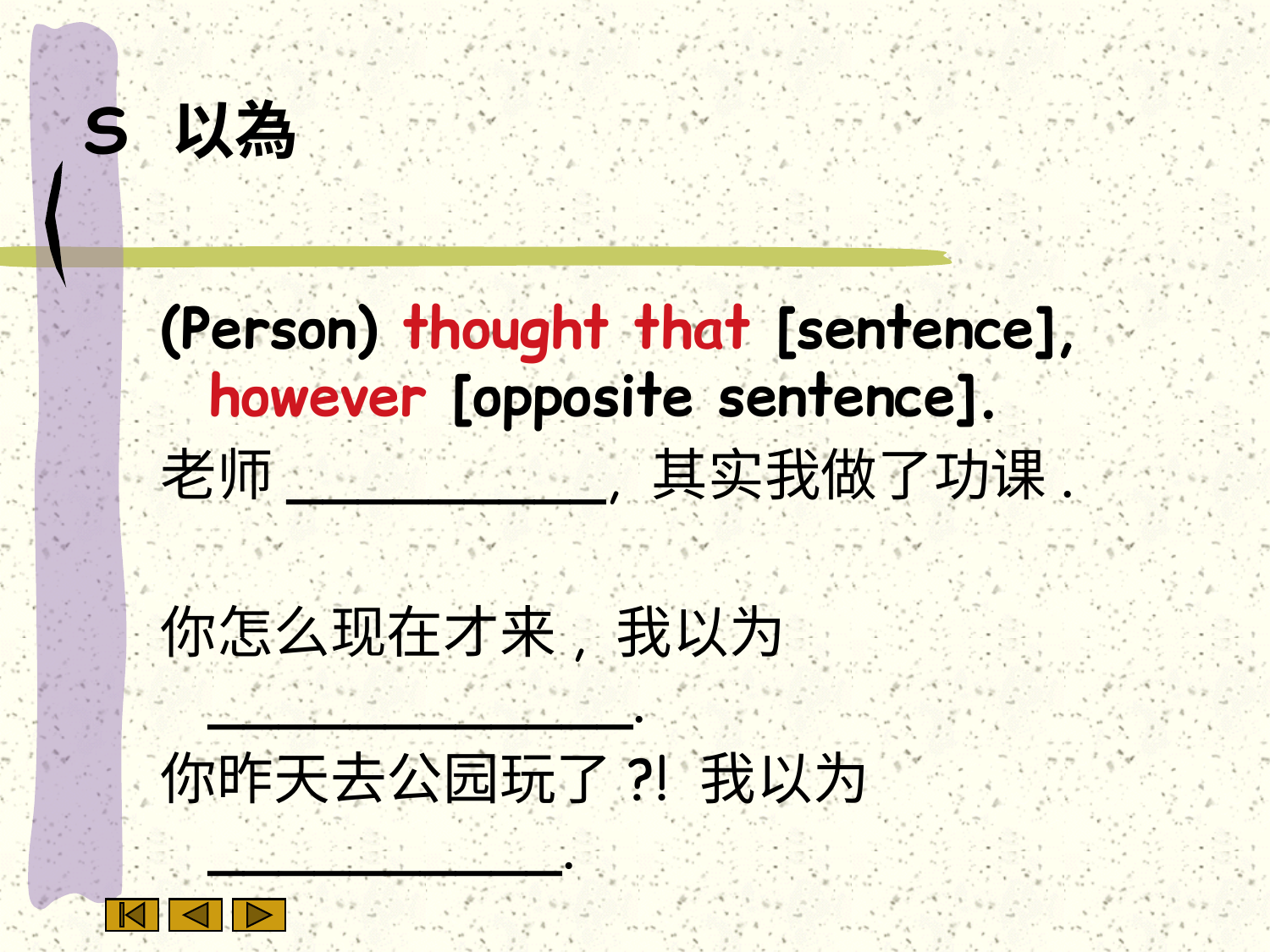

# S 以為
(Person) thought that [sentence], however [opposite sentence].
老师_________, 其实我做了功课.

你怎么现在才来, 我以为____________.
你昨天去公园玩了?! 我以为__________.